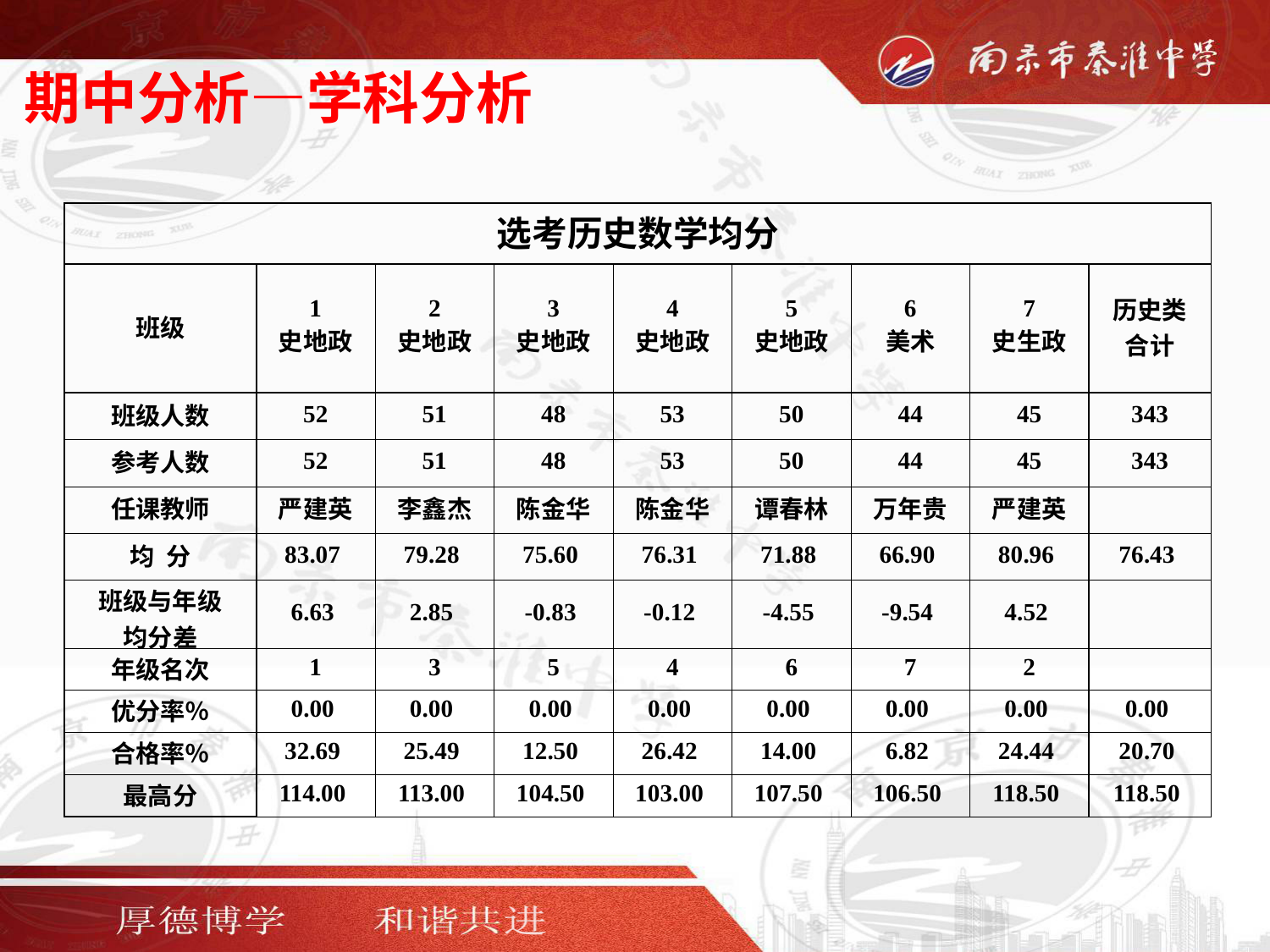

期中分析—学科分析
| 选考历史数学均分 |  |  |  |  |  |  |  |  |
| --- | --- | --- | --- | --- | --- | --- | --- | --- |
| 班级 | 1 史地政 | 2 史地政 | 3 史地政 | 4 史地政 | 5 史地政 | 6 美术 | 7 史生政 | 历史类 合计 |
| 班级人数 | 52 | 51 | 48 | 53 | 50 | 44 | 45 | 343 |
| 参考人数 | 52 | 51 | 48 | 53 | 50 | 44 | 45 | 343 |
| 任课教师 | 严建英 | 李鑫杰 | 陈金华 | 陈金华 | 谭春林 | 万年贵 | 严建英 |  |
| 均 分 | 83.07 | 79.28 | 75.60 | 76.31 | 71.88 | 66.90 | 80.96 | 76.43 |
| 班级与年级 均分差 | 6.63 | 2.85 | -0.83 | -0.12 | -4.55 | -9.54 | 4.52 |  |
| 年级名次 | 1 | 3 | 5 | 4 | 6 | 7 | 2 |  |
| 优分率％ | 0.00 | 0.00 | 0.00 | 0.00 | 0.00 | 0.00 | 0.00 | 0.00 |
| 合格率％ | 32.69 | 25.49 | 12.50 | 26.42 | 14.00 | 6.82 | 24.44 | 20.70 |
| 最高分 | 114.00 | 113.00 | 104.50 | 103.00 | 107.50 | 106.50 | 118.50 | 118.50 |